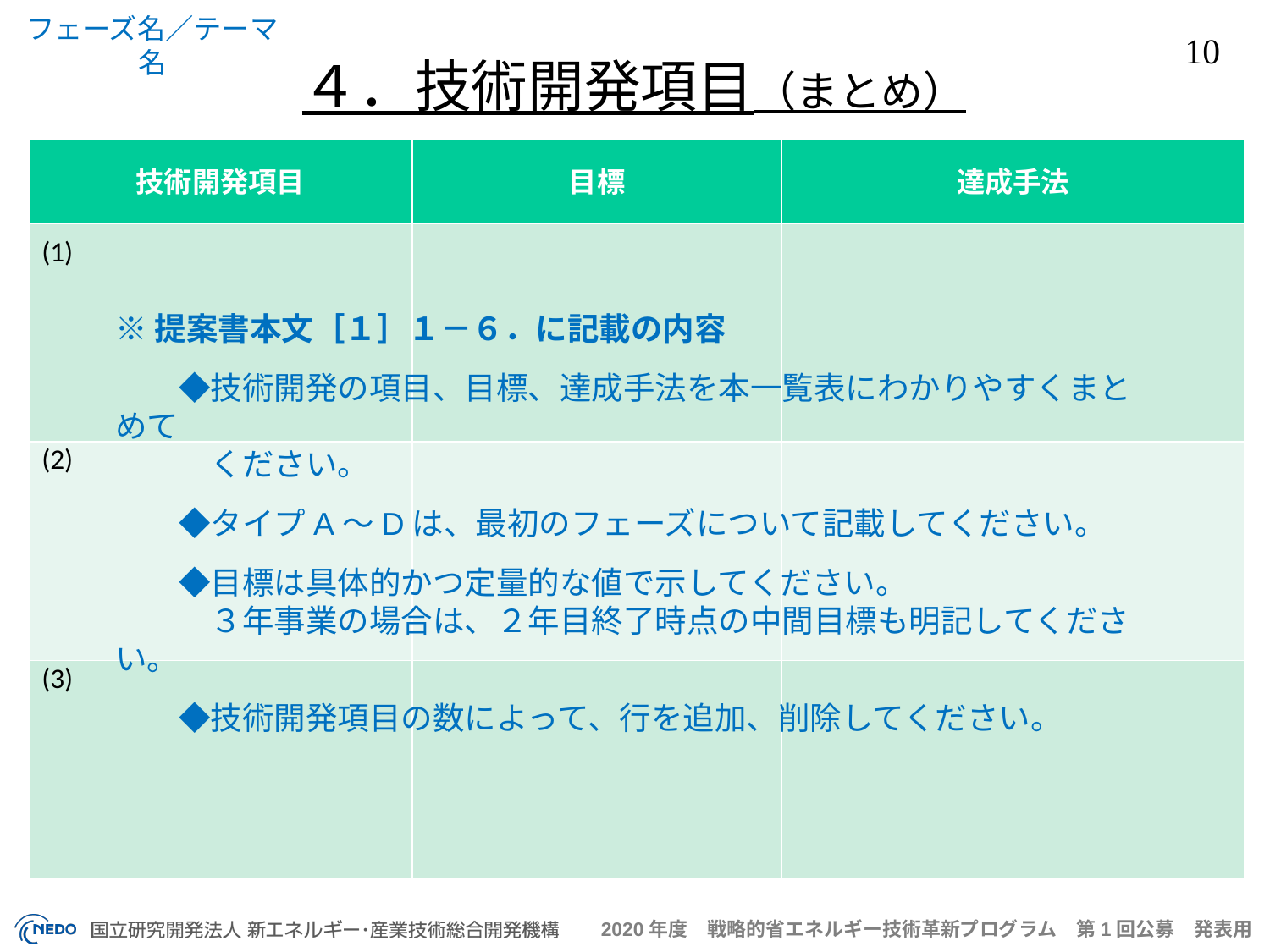

４．技術開発項目（まとめ）
| 技術開発項目 | 目標 | 達成手法 |
| --- | --- | --- |
| (1) |  |  |
| (2) |  |  |
| (3) |  |  |
※提案書本文［１］１－６．に記載の内容
　　◆技術開発の項目、目標、達成手法を本一覧表にわかりやすくまとめて
　　　ください。
　　◆タイプA～Dは、最初のフェーズについて記載してください。
　　◆目標は具体的かつ定量的な値で示してください。
　　　３年事業の場合は、２年目終了時点の中間目標も明記してください。
　　◆技術開発項目の数によって、行を追加、削除してください。